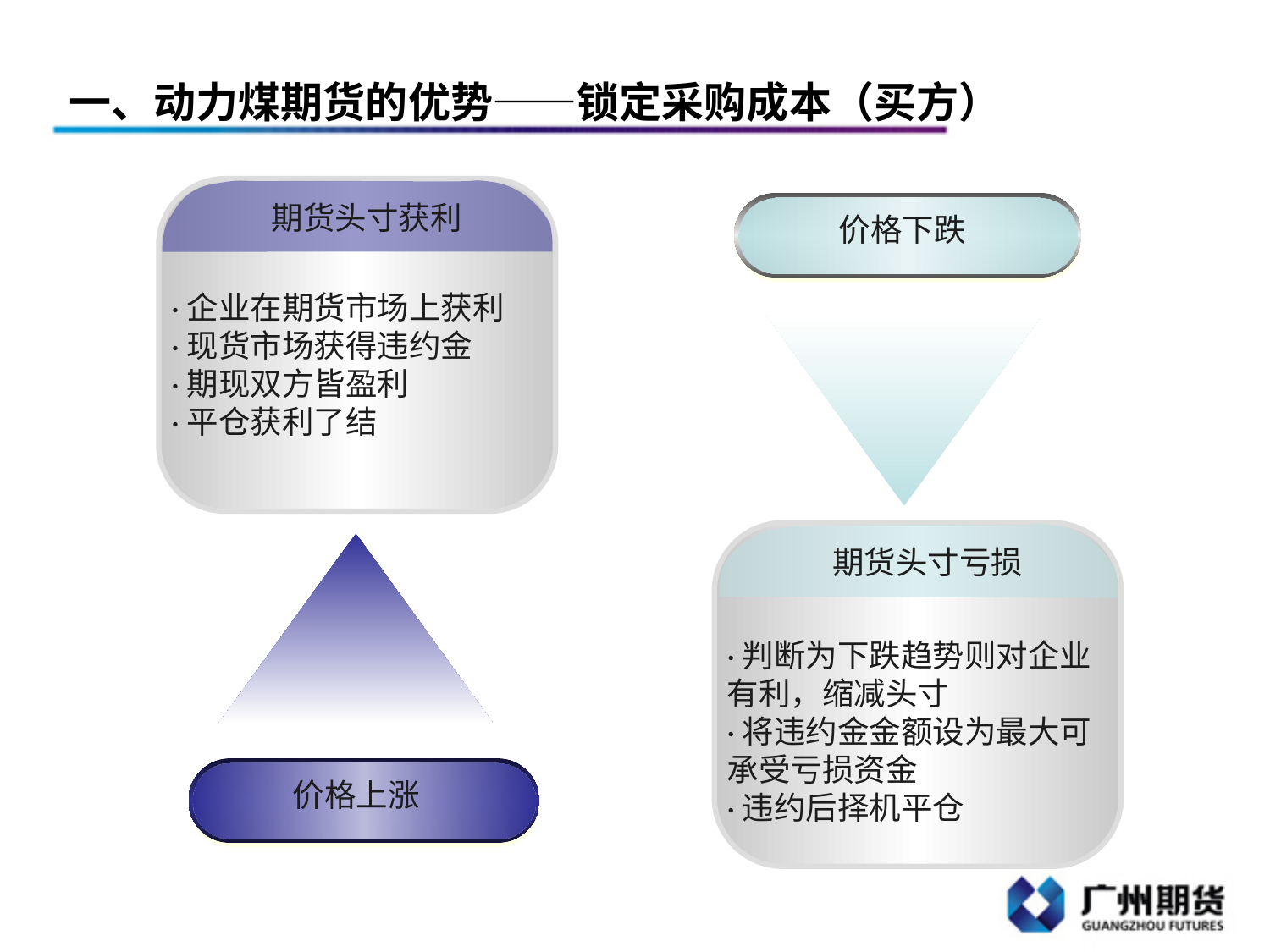

企业经营案例

一、动力煤期货的优势——锁定采购成本（买方）

期货头寸获利
·企业在期货市场上获利
·现货市场获得违约金
·期现双方皆盈利
·平仓获利了结

价格下跌

期货头寸亏损
·判断为下跌趋势则对企业有利，缩减头寸
·将违约金金额设为最大可承受亏损资金
·违约后择机平仓

价格上涨